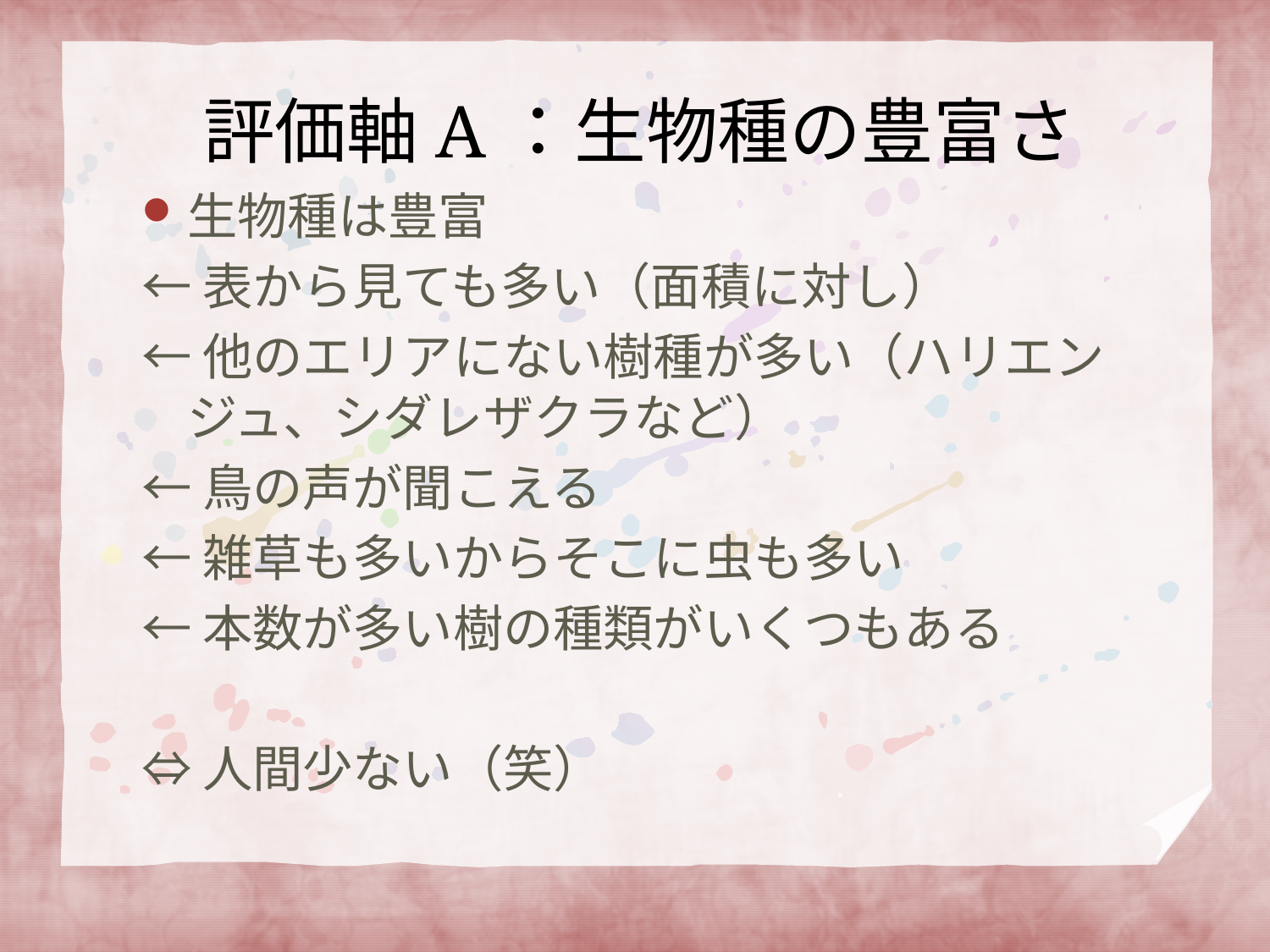

# 評価軸A：生物種の豊富さ
生物種は豊富
←表から見ても多い（面積に対し）
←他のエリアにない樹種が多い（ハリエンジュ、シダレザクラなど）
←鳥の声が聞こえる
←雑草も多いからそこに虫も多い
←本数が多い樹の種類がいくつもある

⇔人間少ない（笑）